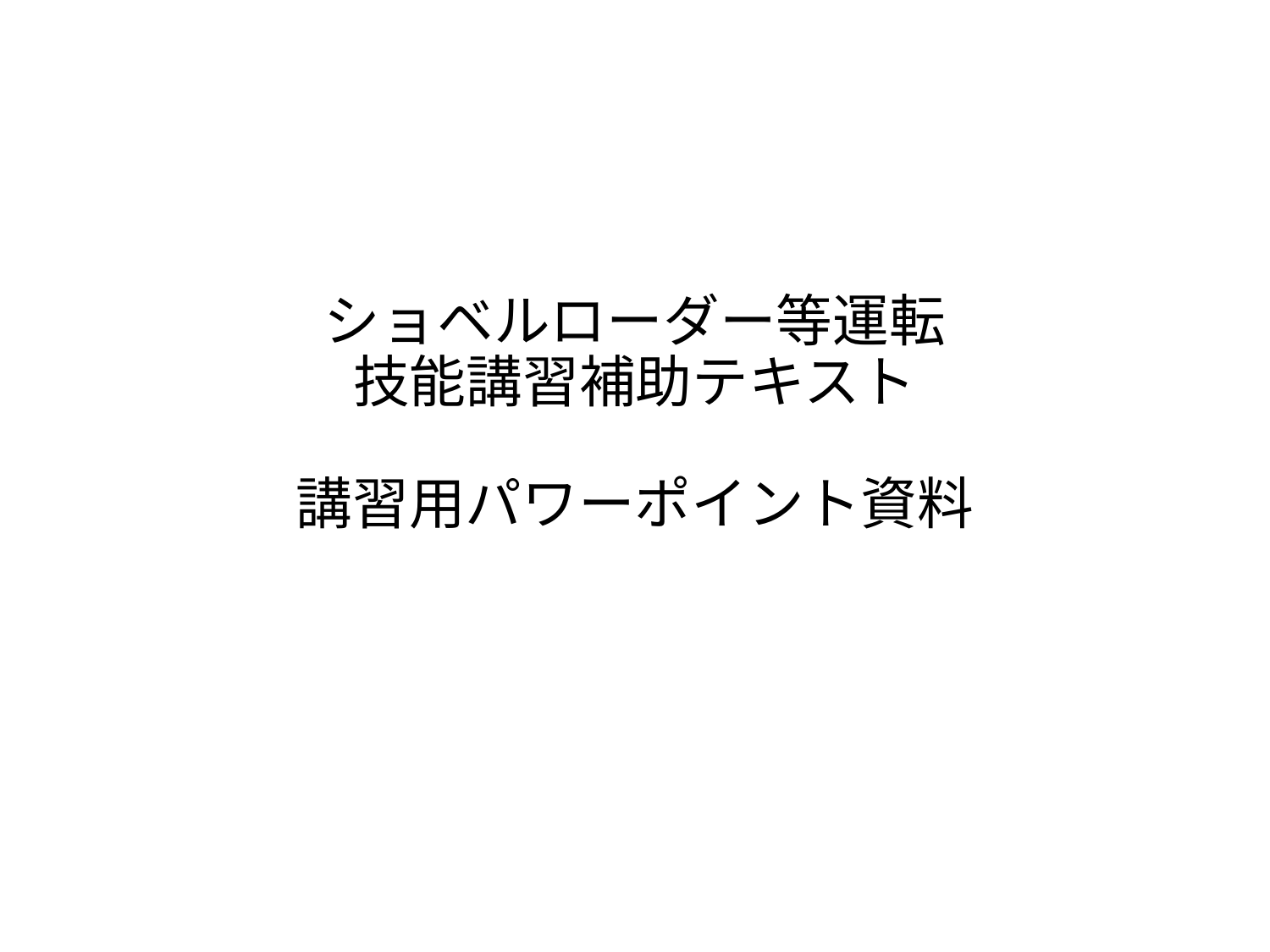

# ショベルローダー等運転 技能講習補助テキスト 講習用パワーポイント資料